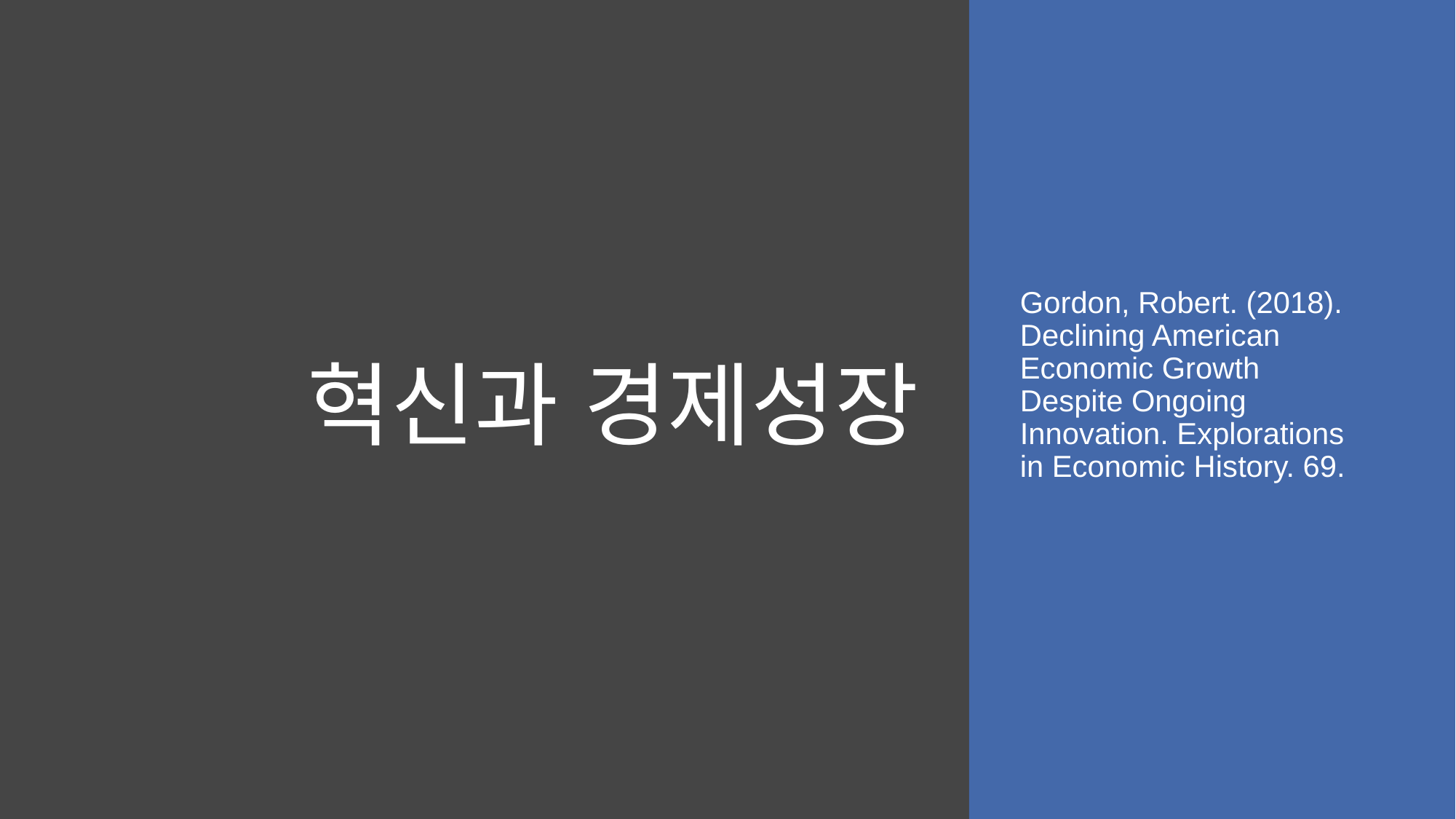

# 혁신과 경제성장
Gordon, Robert. (2018). Declining American Economic Growth Despite Ongoing Innovation. Explorations in Economic History. 69.